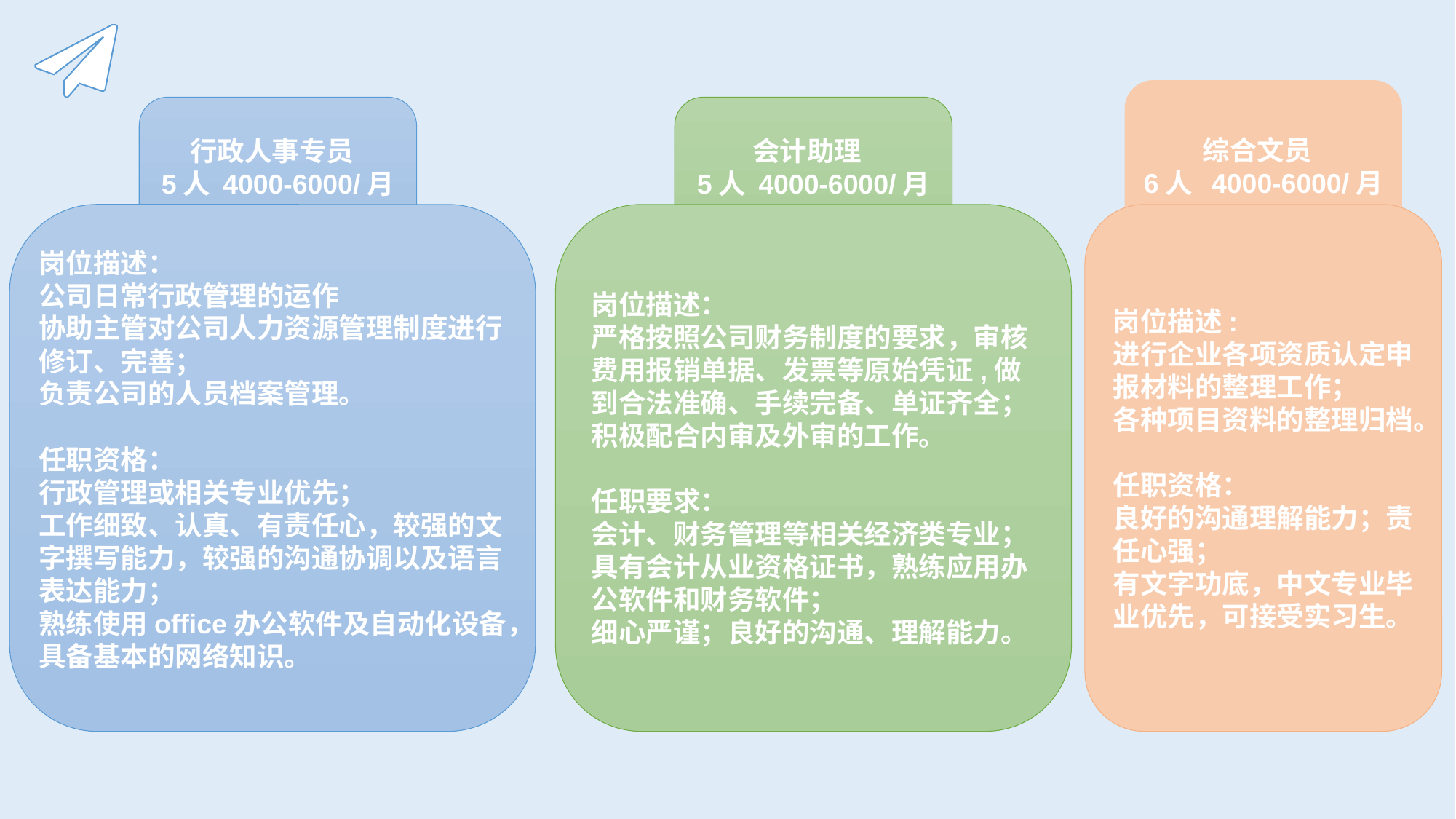

综合文员
6人  4000-6000/月
行政人事专员
5人 4000-6000/月

会计助理
5人 4000-6000/月

岗位描述：
严格按照公司财务制度的要求，审核费用报销单据、发票等原始凭证,做到合法准确、手续完备、单证齐全；
积极配合内审及外审的工作。

任职要求：
会计、财务管理等相关经济类专业；
具有会计从业资格证书，熟练应用办公软件和财务软件；
细心严谨；良好的沟通、理解能力。
岗位描述:
进行企业各项资质认定申报材料的整理工作；
各种项目资料的整理归档。

任职资格：
良好的沟通理解能力；责任心强；
有文字功底，中文专业毕业优先，可接受实习生。
岗位描述：
公司日常行政管理的运作
协助主管对公司人力资源管理制度进行修订、完善；
负责公司的人员档案管理。

任职资格：
行政管理或相关专业优先；
工作细致、认真、有责任心，较强的文字撰写能力，较强的沟通协调以及语言表达能力；
熟练使用office办公软件及自动化设备，具备基本的网络知识。